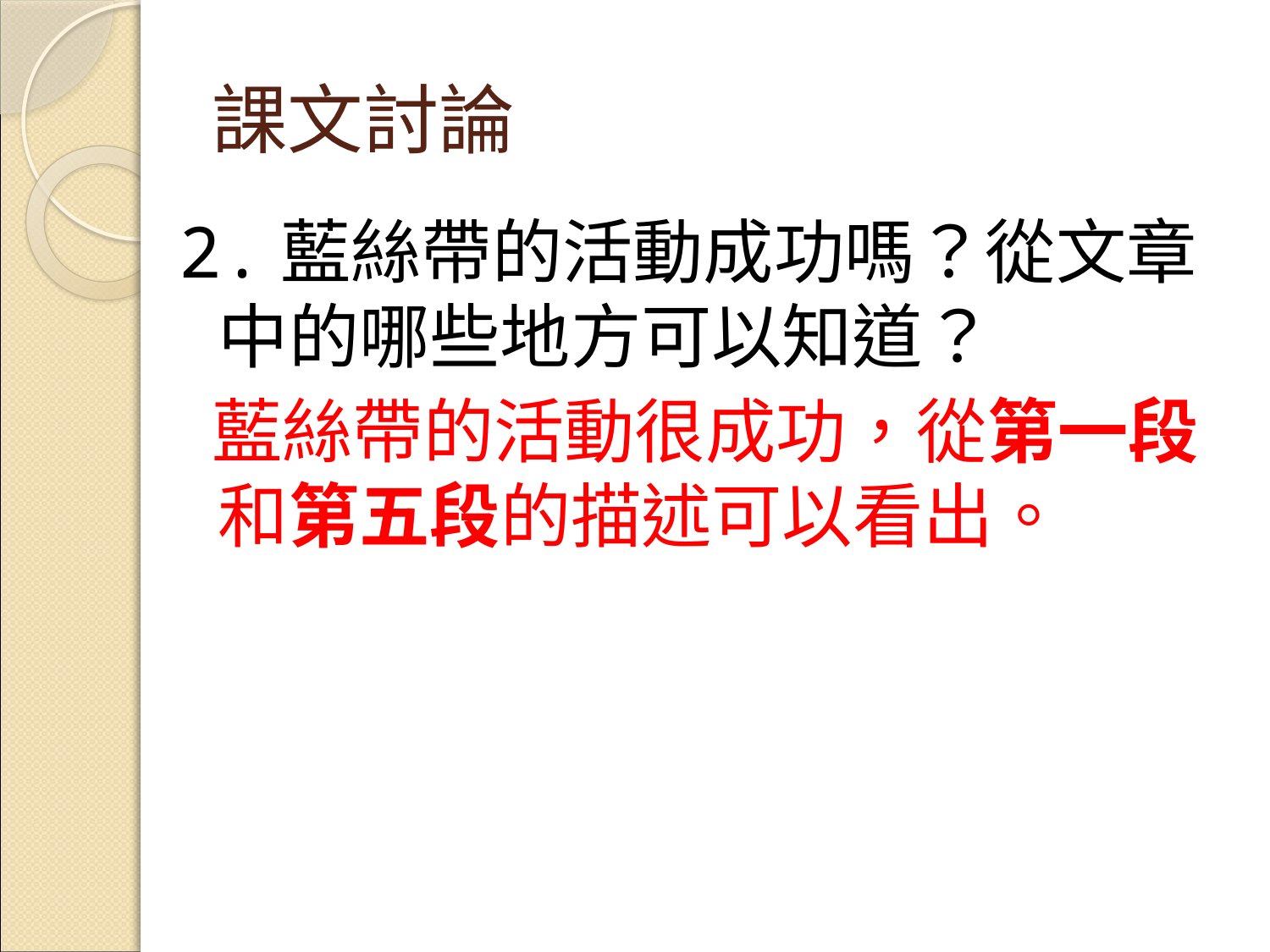

課文討論
2.藍絲帶的活動成功嗎？從文章中的哪些地方可以知道？
 藍絲帶的活動很成功，從第一段和第五段的描述可以看出。